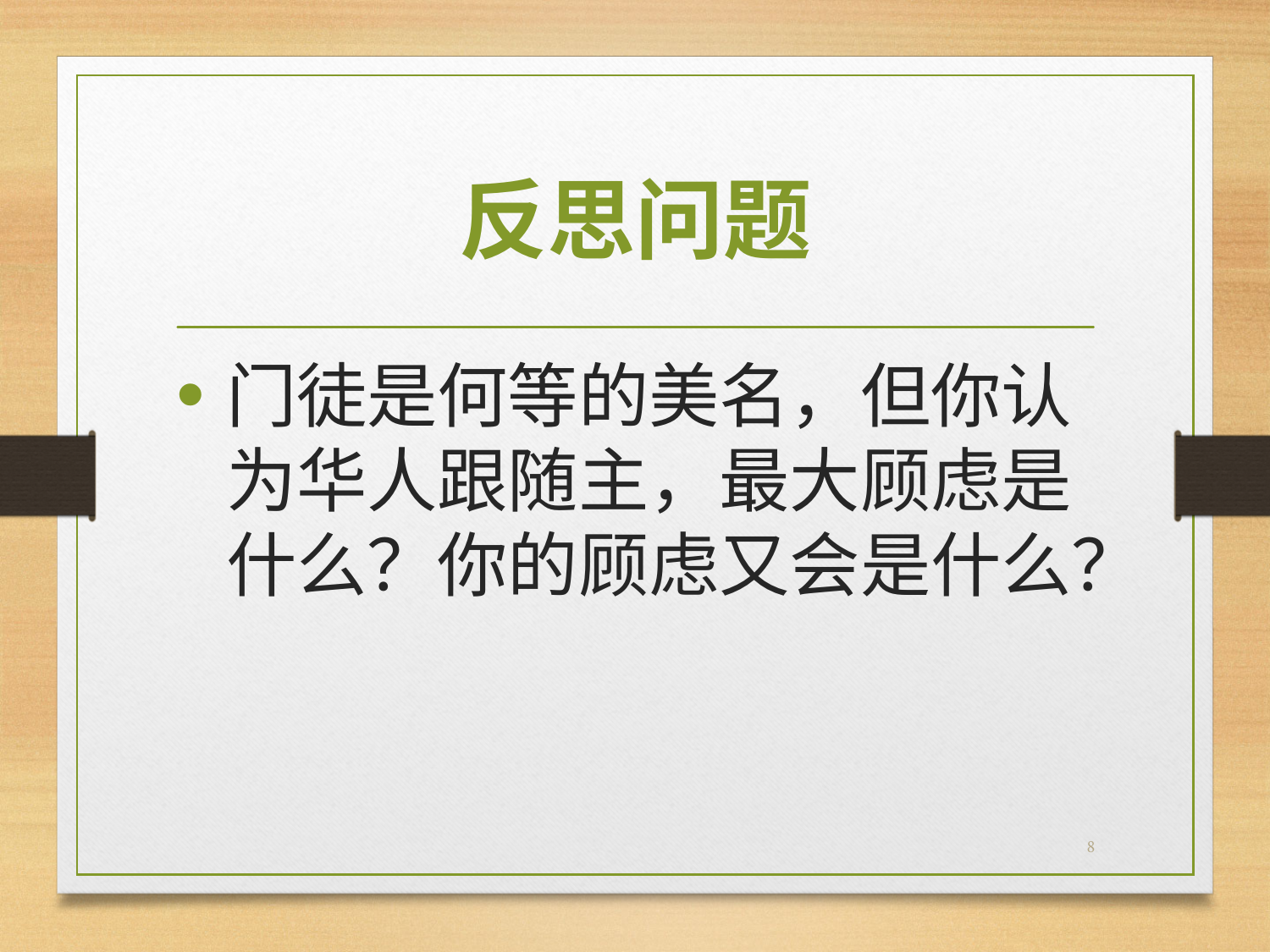

# 反思问题
门徒是何等的美名，但你认为华人跟随主，最大顾虑是什么？你的顾虑又会是什么？
8